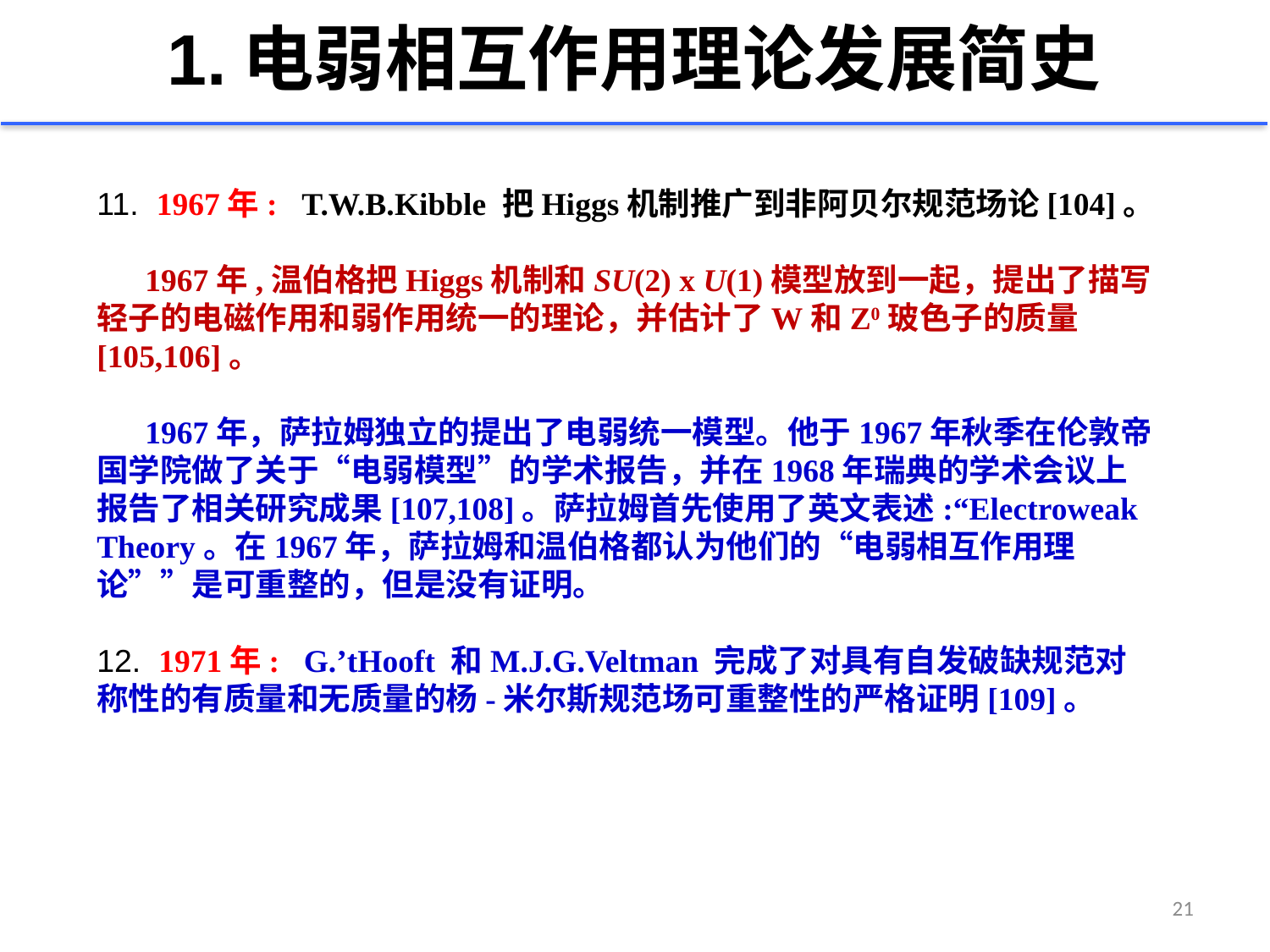

# 1.电弱相互作用理论发展简史
11.  1967年:   T.W.B.Kibble 把Higgs机制推广到非阿贝尔规范场论[104]。
      1967年,温伯格把Higgs机制和SU(2) x U(1)模型放到一起，提出了描写轻子的电磁作用和弱作用统一的理论，并估计了W和Z0玻色子的质量[105,106]。

      1967年，萨拉姆独立的提出了电弱统一模型。他于1967年秋季在伦敦帝国学院做了关于“电弱模型”的学术报告，并在1968年瑞典的学术会议上报告了相关研究成果[107,108]。萨拉姆首先使用了英文表述:“Electroweak Theory。在1967年，萨拉姆和温伯格都认为他们的“电弱相互作用理论””是可重整的，但是没有证明。

12.  1971年:   G.’tHooft 和M.J.G.Veltman 完成了对具有自发破缺规范对称性的有质量和无质量的杨-米尔斯规范场可重整性的严格证明[109]。
21